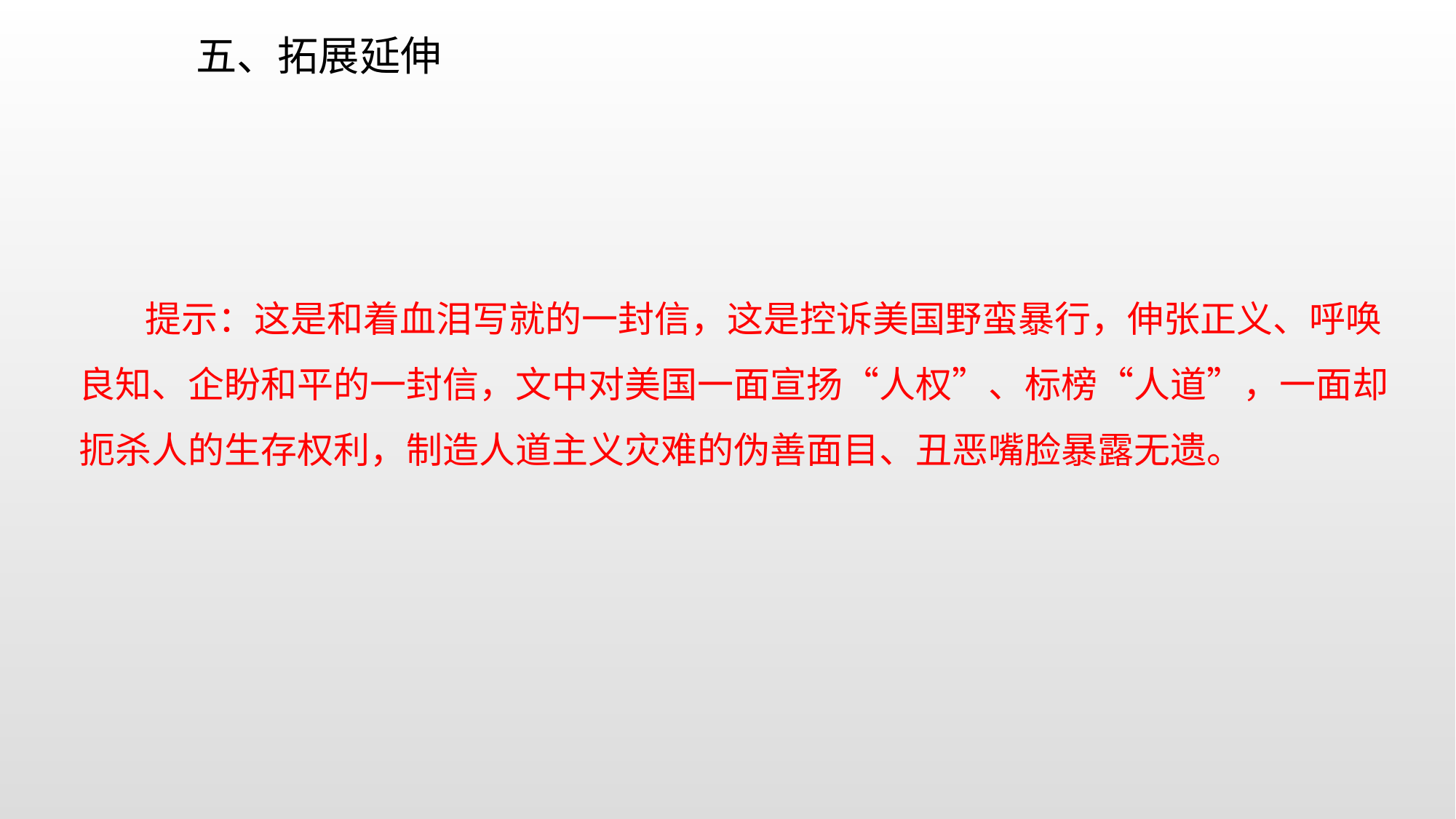

五、拓展延伸

       提示：这是和着血泪写就的一封信，这是控诉美国野蛮暴行，伸张正义、呼唤良知、企盼和平的一封信，文中对美国一面宣扬“人权”、标榜“人道”，一面却扼杀人的生存权利，制造人道主义灾难的伪善面目、丑恶嘴脸暴露无遗。